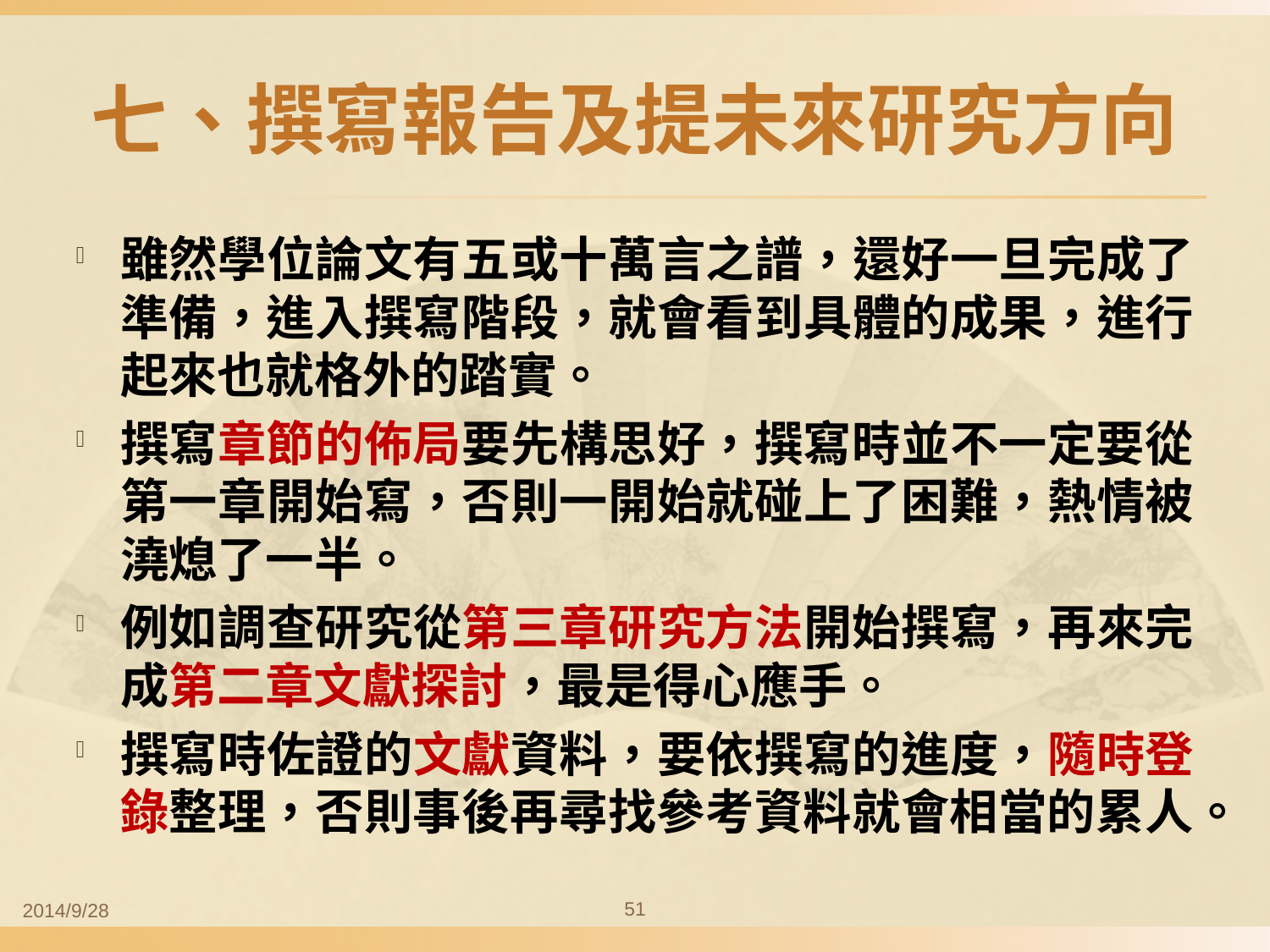

# 七、撰寫報告及提未來研究方向
雖然學位論文有五或十萬言之譜，還好一旦完成了準備，進入撰寫階段，就會看到具體的成果，進行起來也就格外的踏實。
撰寫章節的佈局要先構思好，撰寫時並不一定要從第一章開始寫，否則一開始就碰上了困難，熱情被澆熄了一半。
例如調查研究從第三章研究方法開始撰寫，再來完成第二章文獻探討，最是得心應手。
撰寫時佐證的文獻資料，要依撰寫的進度，隨時登錄整理，否則事後再尋找參考資料就會相當的累人。
2014/9/28
51